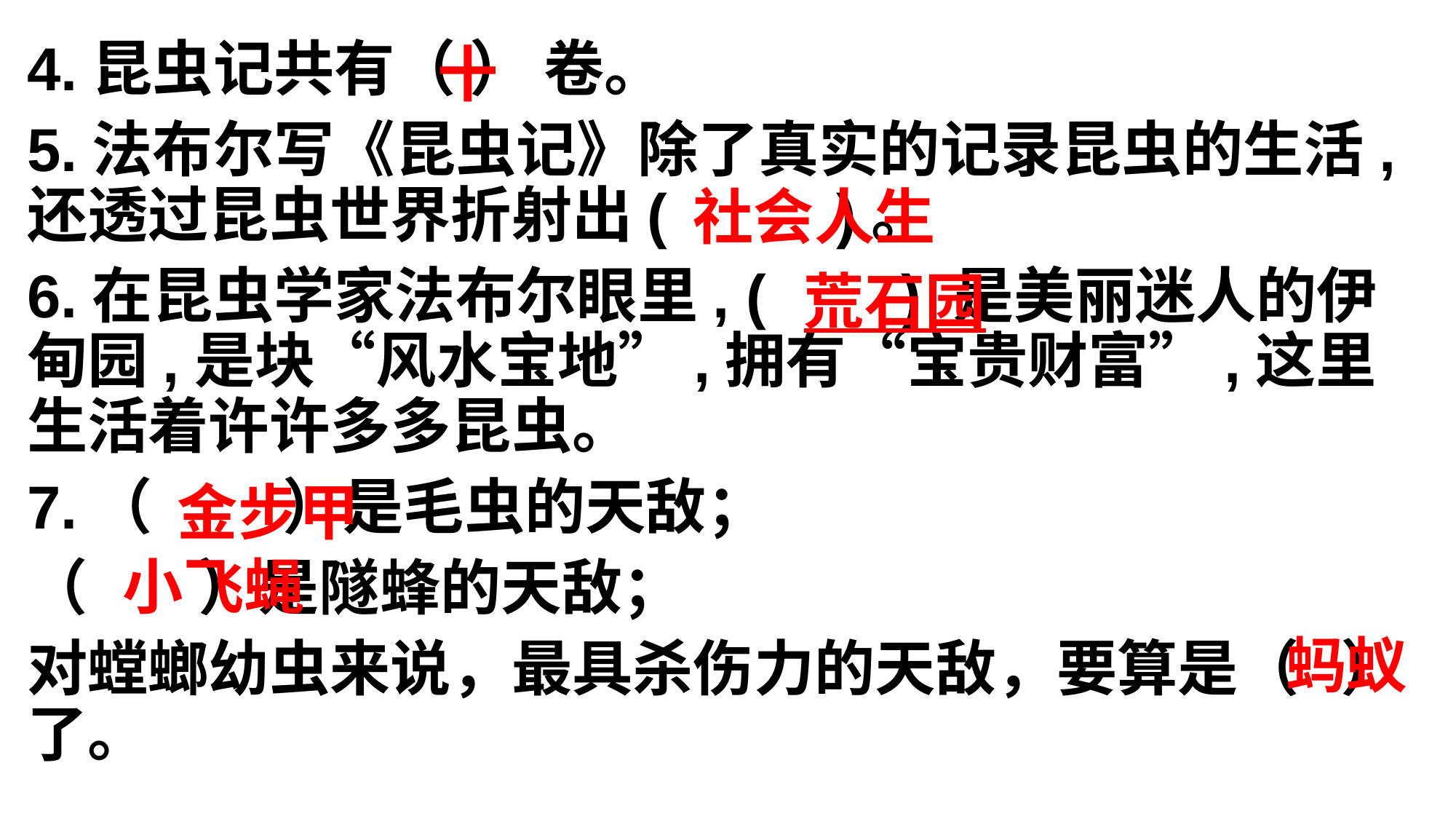

十
4.昆虫记共有（ ） 卷。
5.法布尔写《昆虫记》除了真实的记录昆虫的生活,还透过昆虫世界折射出(          )。
6.在昆虫学家法布尔眼里, (        ) 是美丽迷人的伊甸园,是块“风水宝地”,拥有“宝贵财富”,这里生活着许许多多昆虫。
7.（　     ）是毛虫的天敌；
（        ）是隧蜂的天敌；
对螳螂幼虫来说，最具杀伤力的天敌，要算是（   ）了。

社会人生
荒石园
金步甲
小飞蝇
蚂蚁